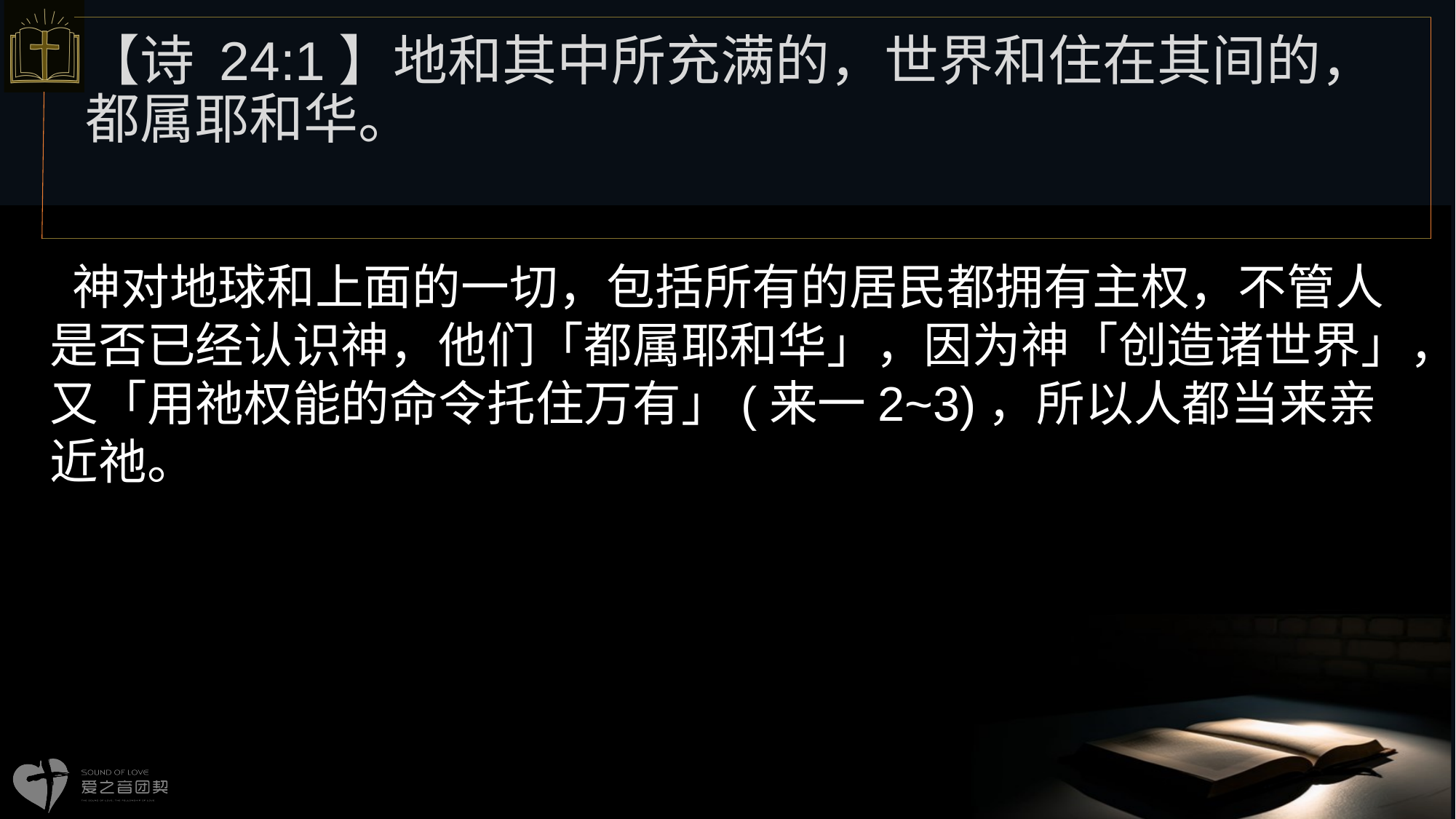

【诗 24:1】地和其中所充满的，世界和住在其间的，都属耶和华。
# 神对地球和上面的一切，包括所有的居民都拥有主权，不管人是否已经认识神，他们「都属耶和华」，因为神「创造诸世界」，又「用祂权能的命令托住万有」(来一2~3)，所以人都当来亲近祂。